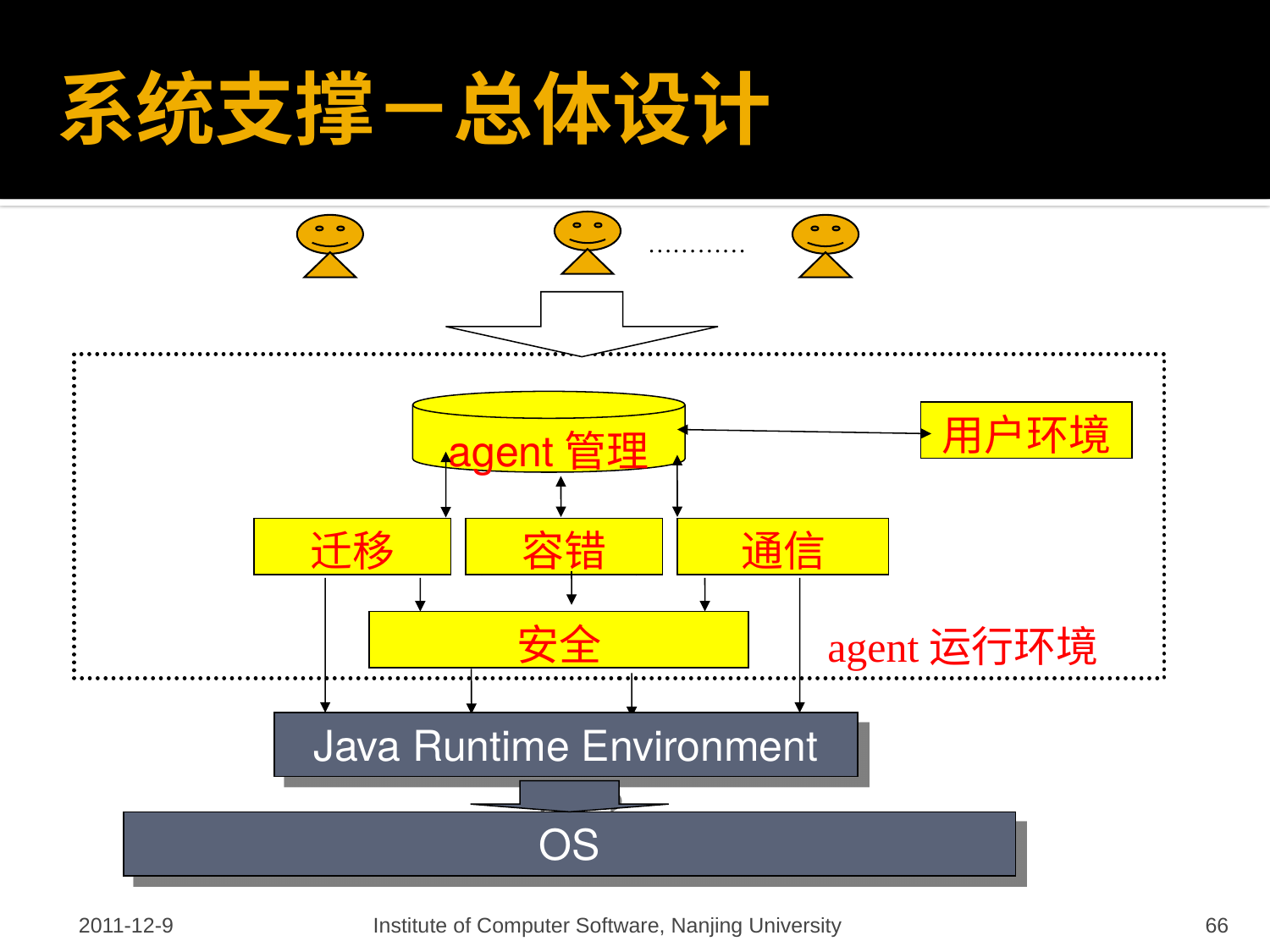

# 系统支撑－总体设计

…………

agent管理
用户环境

迁移
容错
通信

安全
agent运行环境

Java Runtime Environment 1.2.2

OS
2011-12-9
Institute of Computer Software, Nanjing University
66